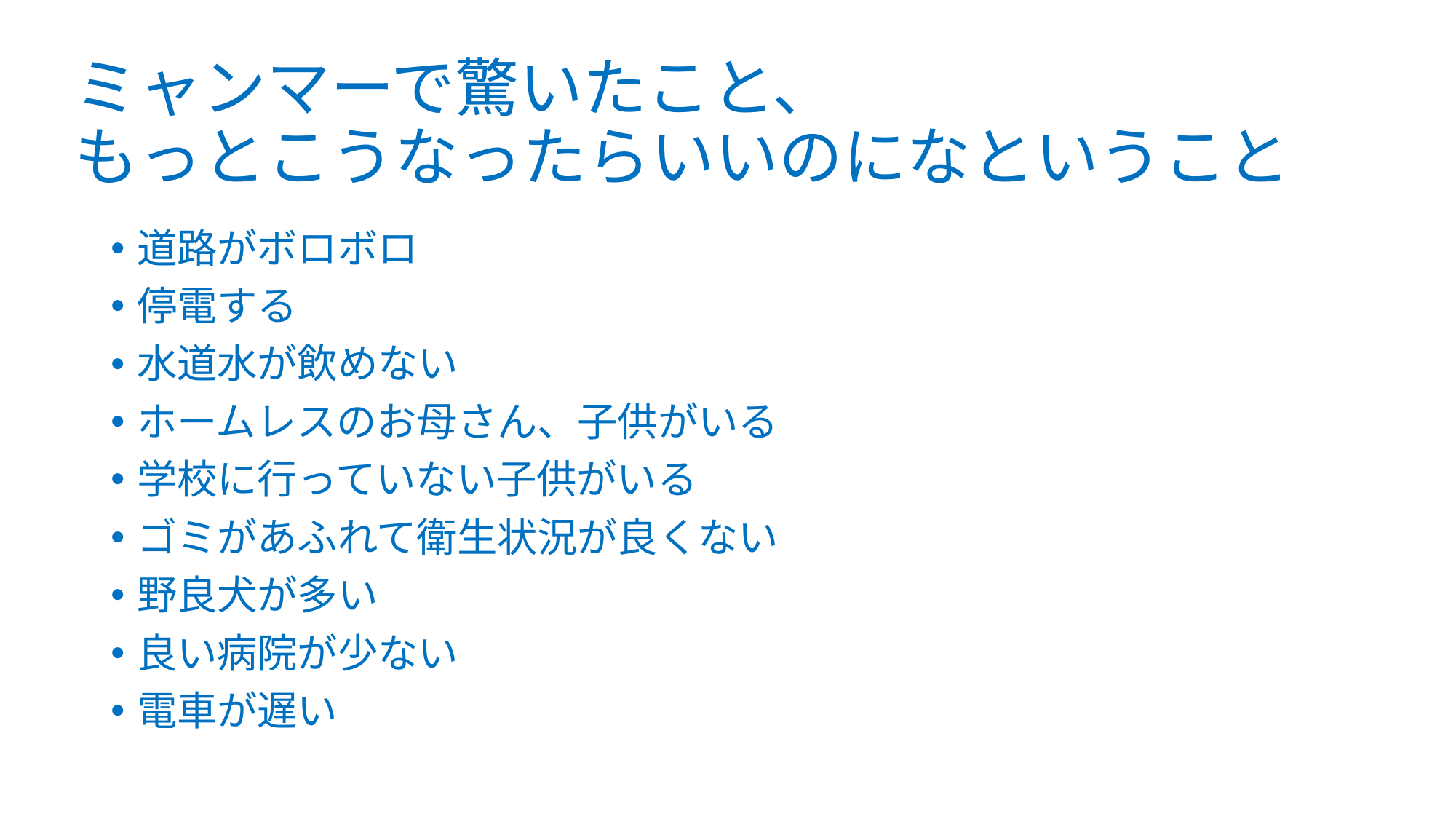

# ミャンマーで驚いたこと、 もっとこうなったらいいのになということ
道路がボロボロ
停電する
水道水が飲めない
ホームレスのお母さん、子供がいる
学校に行っていない子供がいる
ゴミがあふれて衛生状況が良くない
野良犬が多い
良い病院が少ない
電車が遅い